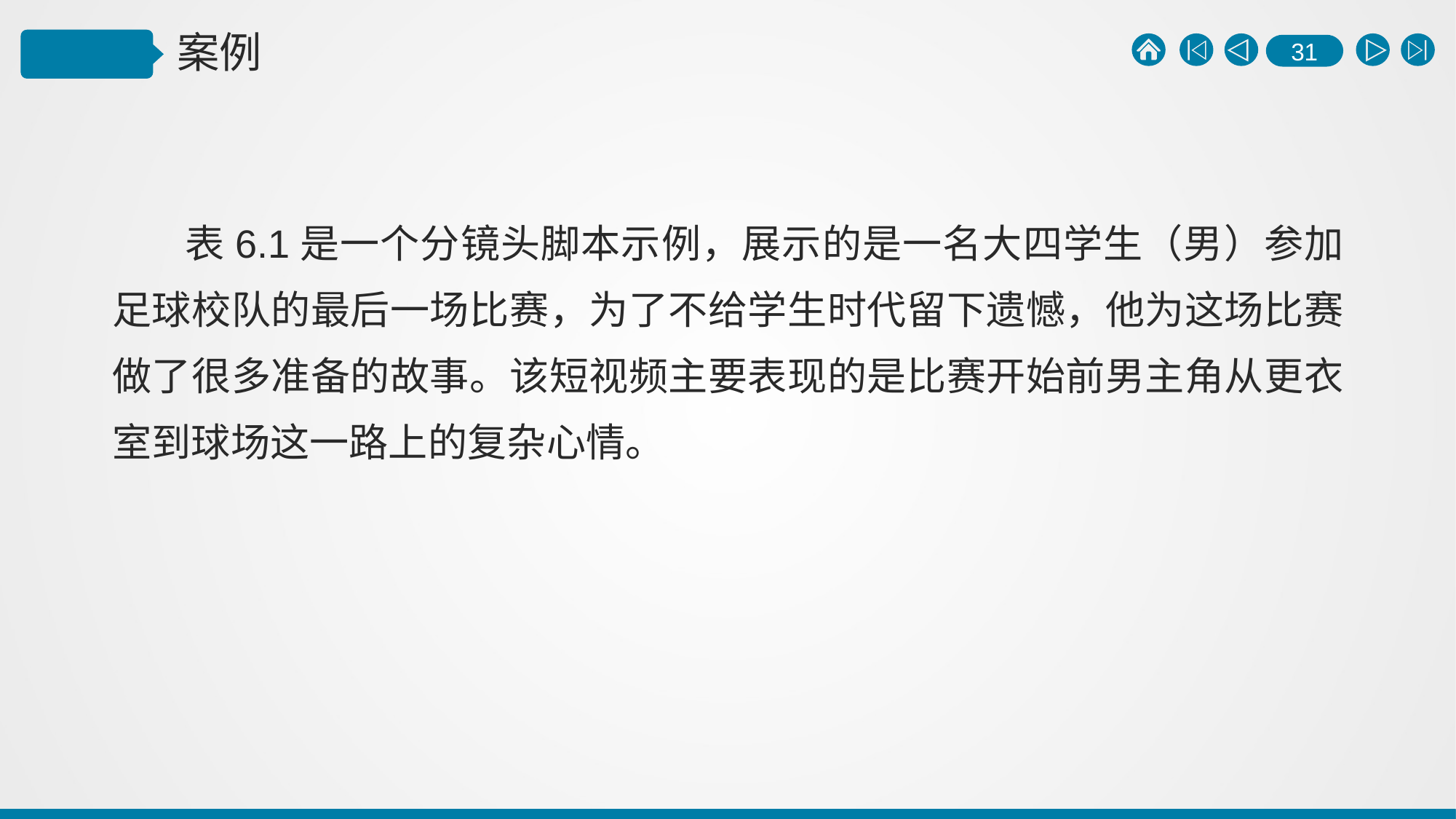

表6.1是一个分镜头脚本示例，展示的是一名大四学生（男）参加足球校队的最后一场比赛，为了不给学生时代留下遗憾，他为这场比赛做了很多准备的故事。该短视频主要表现的是比赛开始前男主角从更衣室到球场这一路上的复杂心情。